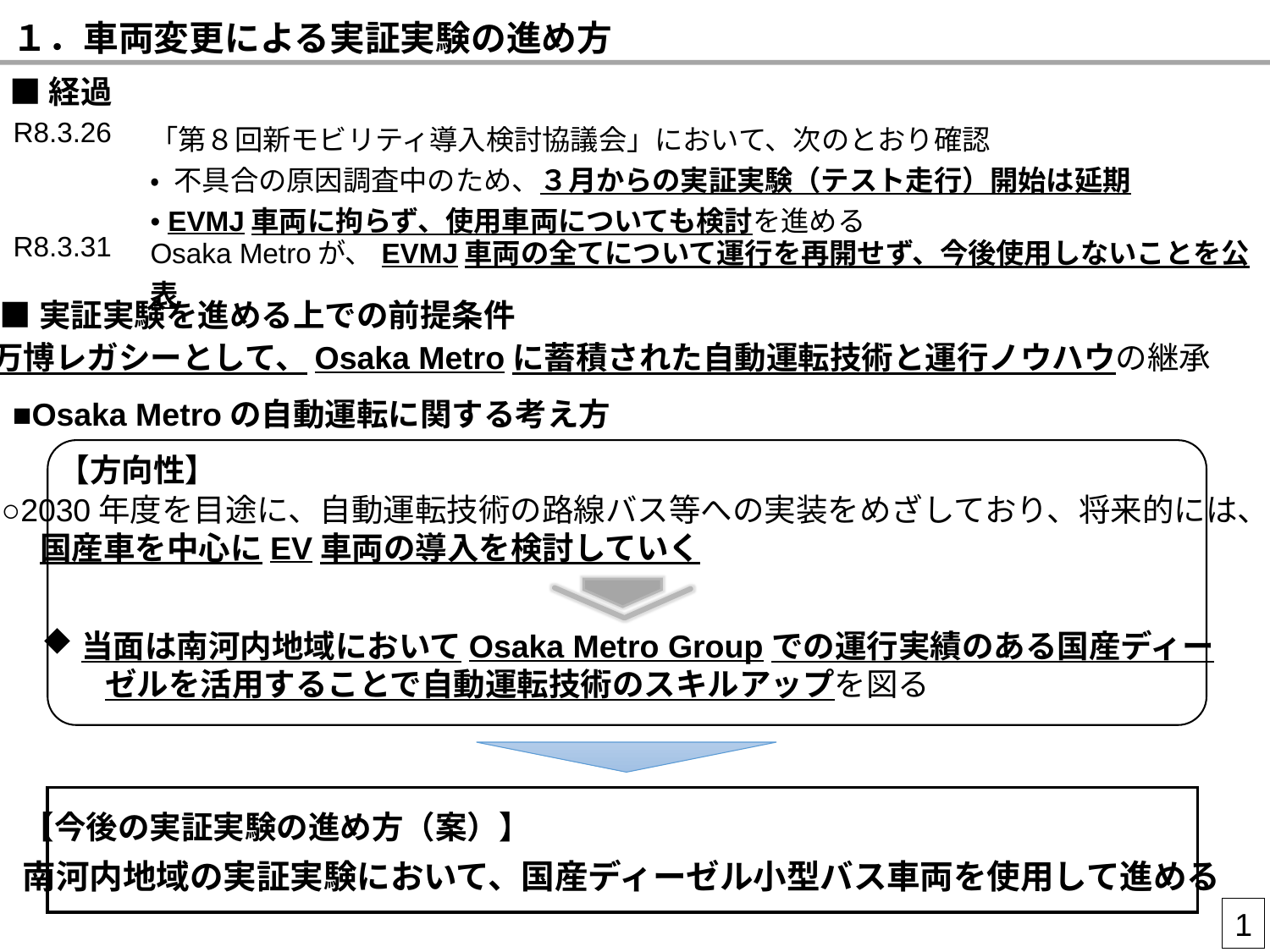

１．車両変更による実証実験の進め方

■経過
| R8.3.26 | 「第８回新モビリティ導入検討協議会」において、次のとおり確認 • 不具合の原因調査中のため、３月からの実証実験（テスト走行）開始は延期 • EVMJ車両に拘らず、使用車両についても検討を進める |
| --- | --- |
| R8.3.31 | Osaka Metroが、EVMJ車両の全てについて運行を再開せず、今後使用しないことを公表 |
■実証実験を進める上での前提条件
万博レガシーとして、Osaka Metroに蓄積された自動運転技術と運行ノウハウの継承
■Osaka Metroの自動運転に関する考え方

【方向性】
○2030年度を目途に、自動運転技術の路線バス等への実装をめざしており、将来的には、
　 国産車を中心にEV車両の導入を検討していく

当面は南河内地域においてOsaka Metro Groupでの運行実績のある国産ディー
　　ゼルを活用することで自動運転技術のスキルアップを図る

【今後の実証実験の進め方（案）】

南河内地域の実証実験において、国産ディーゼル小型バス車両を使用して進める
1